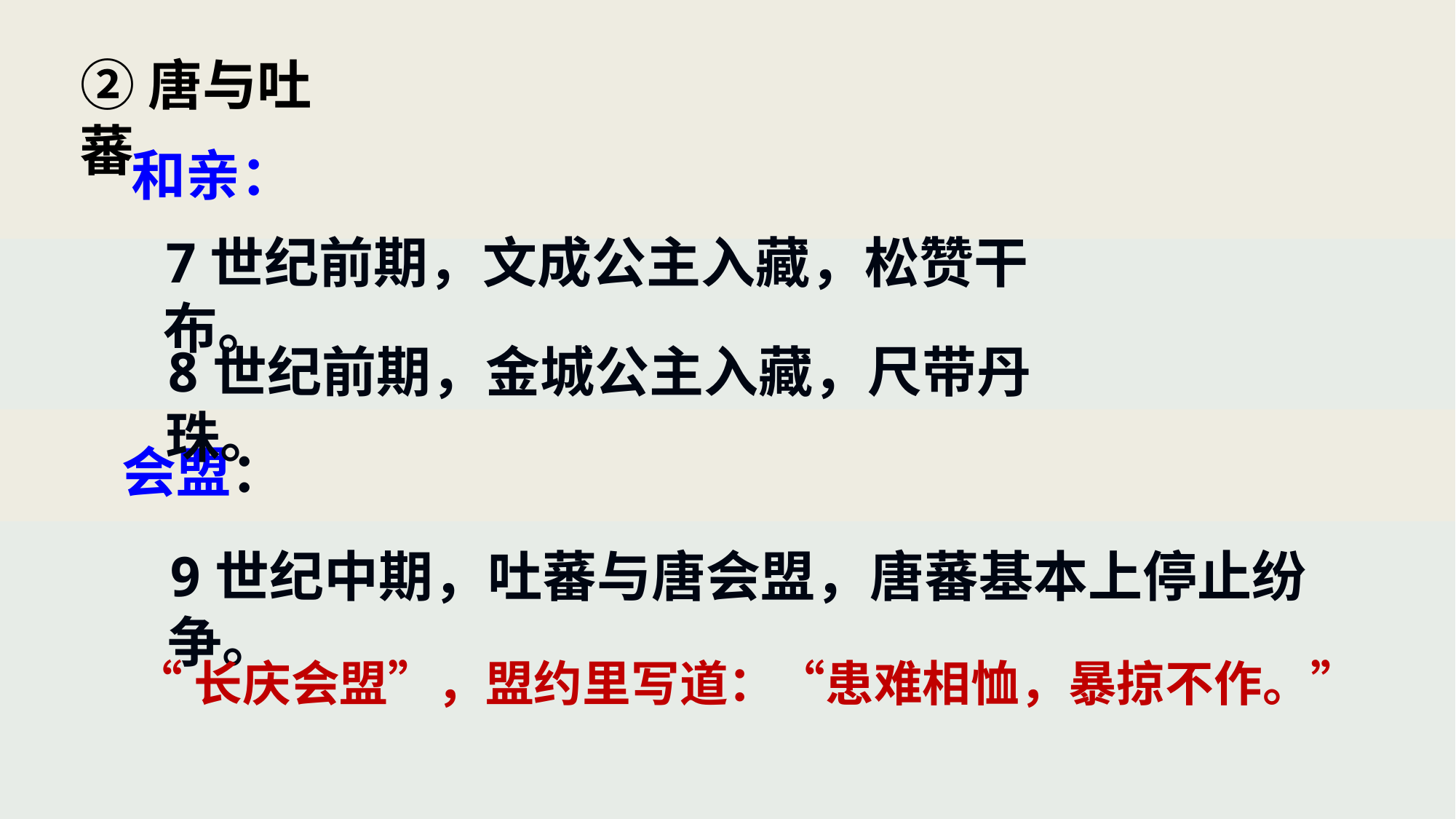

②唐与吐蕃
和亲：
7世纪前期，文成公主入藏，松赞干布。
8世纪前期，金城公主入藏，尺带丹珠。
会盟：
9世纪中期，吐蕃与唐会盟，唐蕃基本上停止纷争。
“长庆会盟”，盟约里写道：“患难相恤，暴掠不作。”